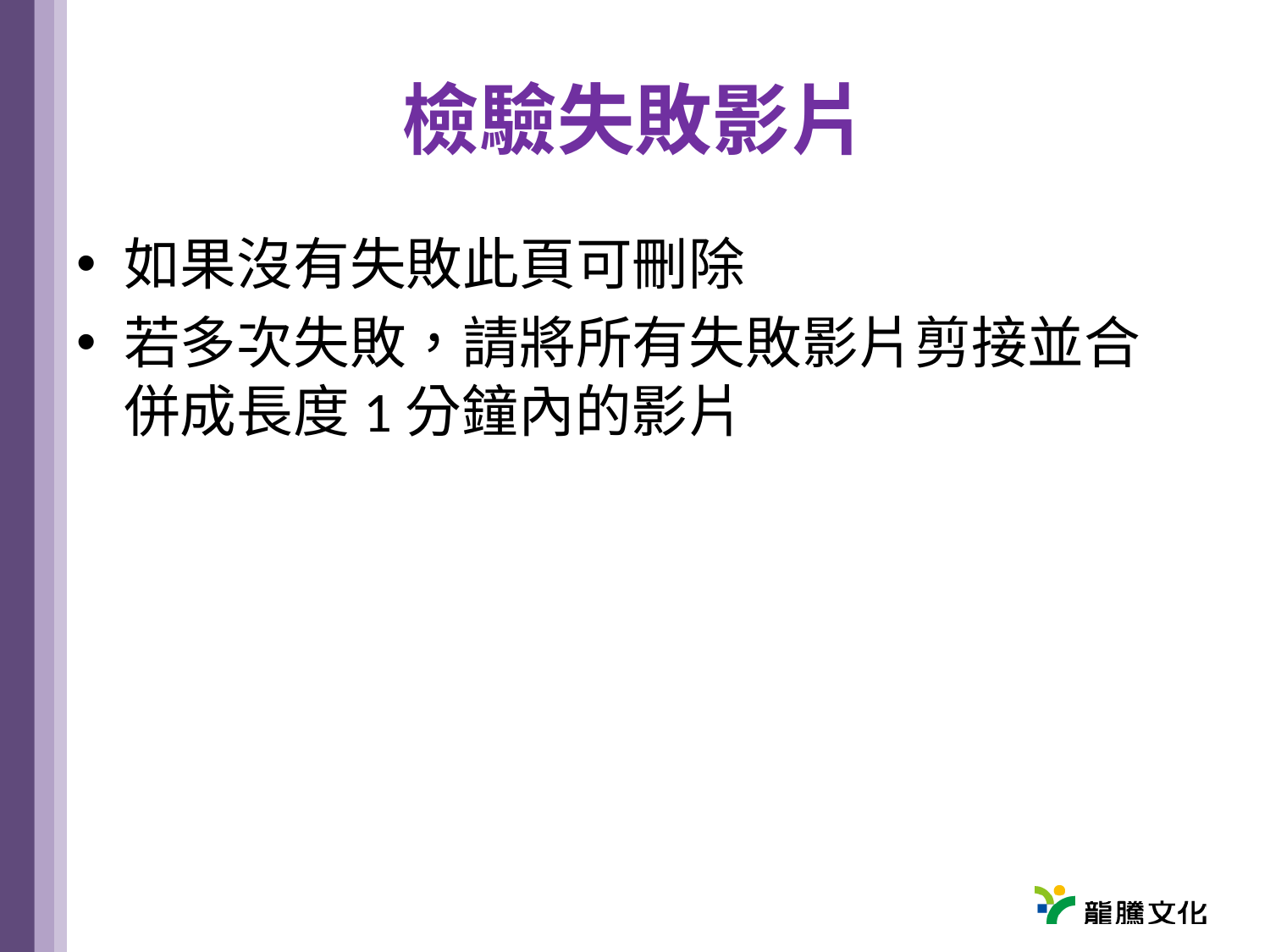

# 檢驗失敗影片
如果沒有失敗此頁可刪除
若多次失敗，請將所有失敗影片剪接並合併成長度1分鐘內的影片